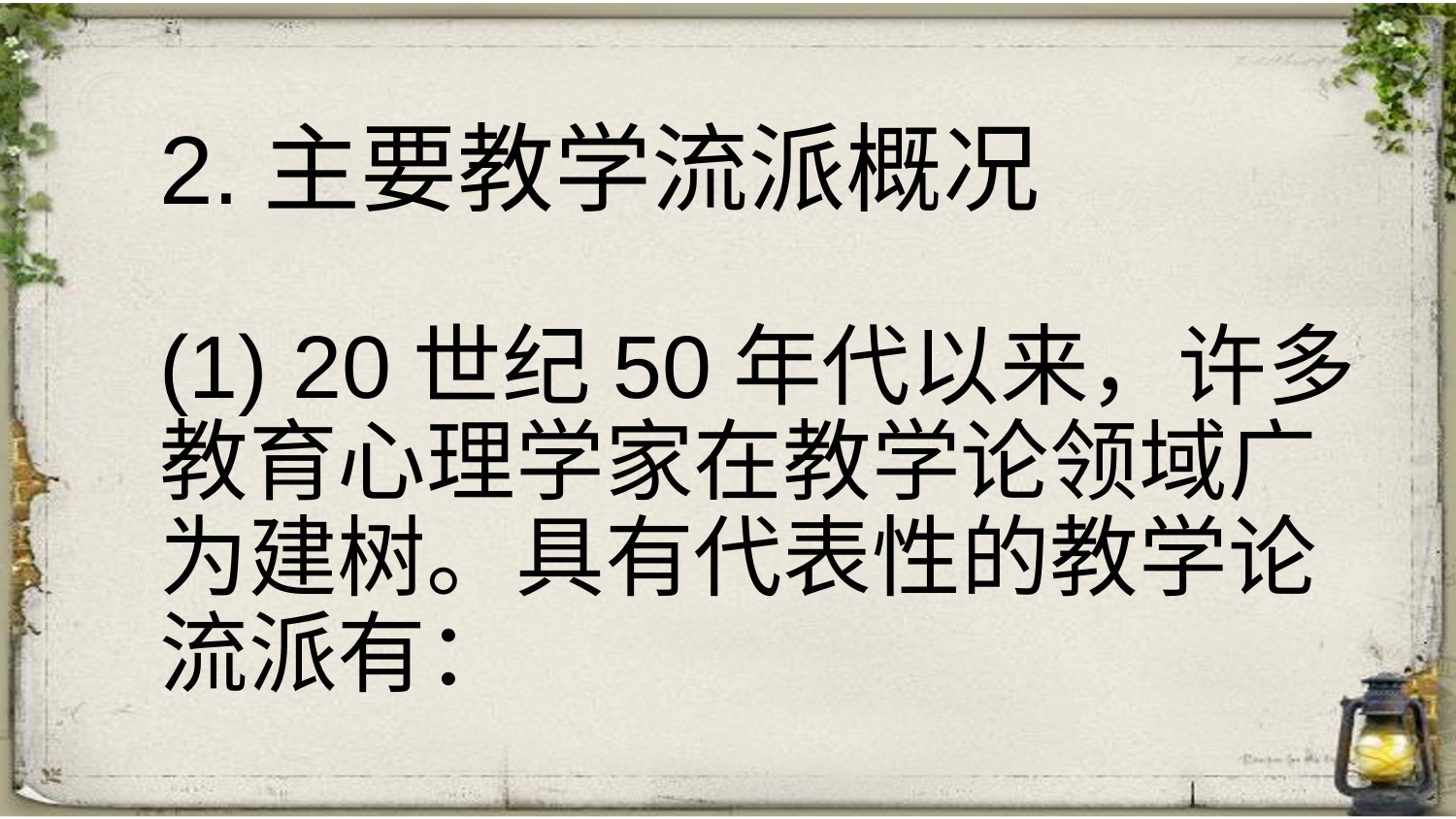

2.主要教学流派概况

(1) 20世纪50年代以来，许多教育心理学家在教学论领域广为建树。具有代表性的教学论流派有：